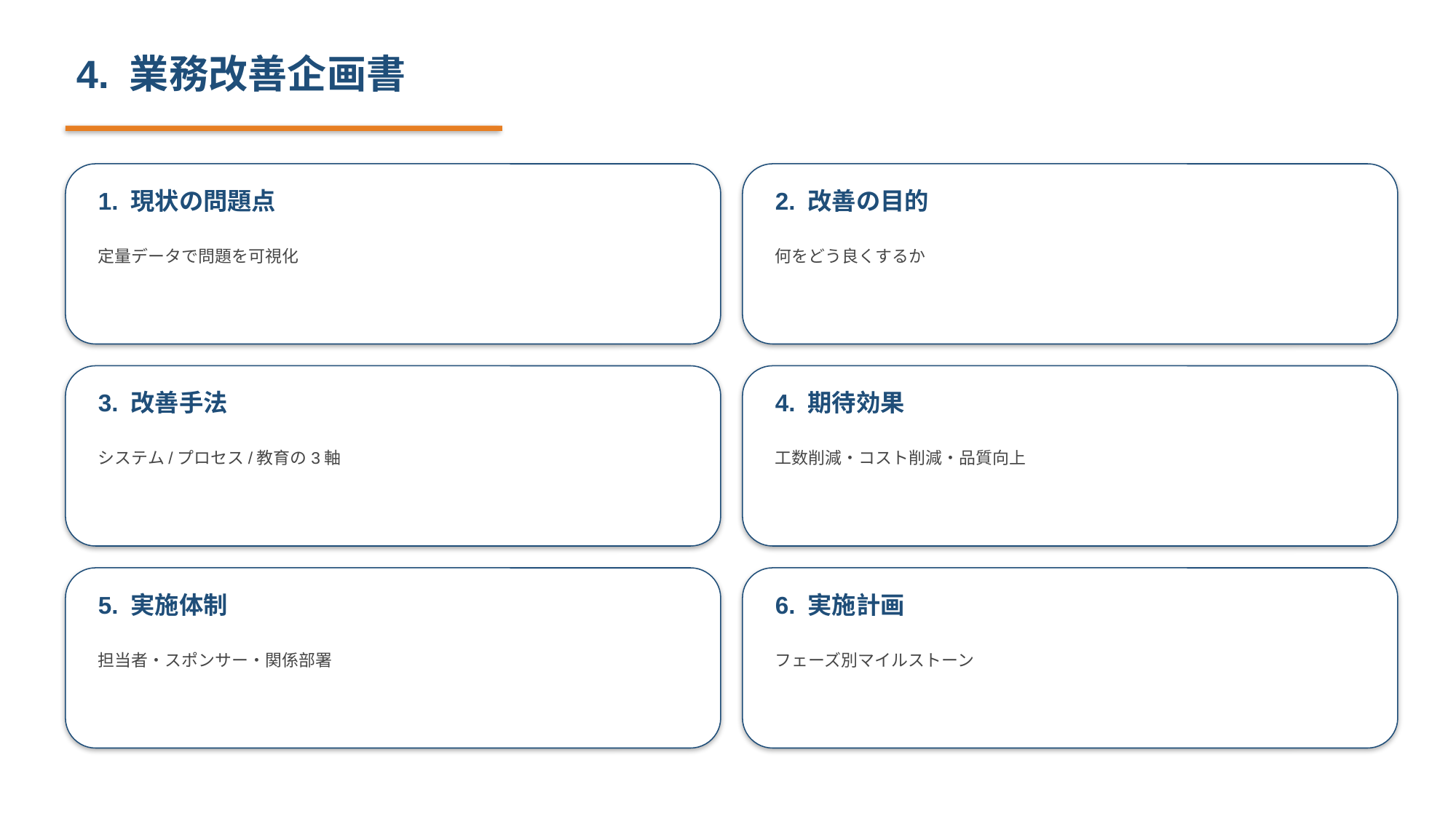

4. 業務改善企画書

1. 現状の問題点
2. 改善の目的
定量データで問題を可視化
何をどう良くするか

3. 改善手法
4. 期待効果
システム/プロセス/教育の3軸
工数削減・コスト削減・品質向上

5. 実施体制
6. 実施計画
担当者・スポンサー・関係部署
フェーズ別マイルストーン